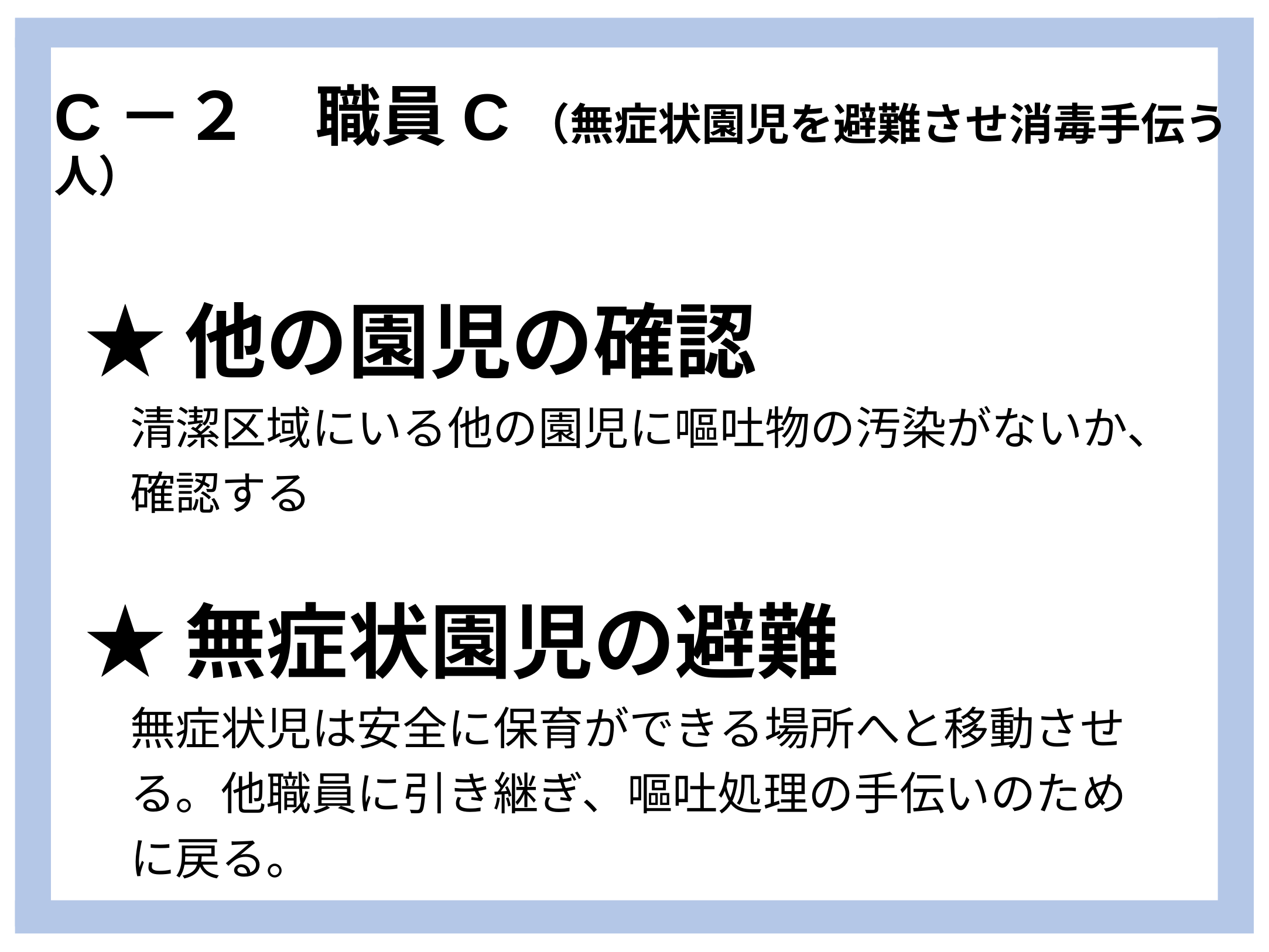

# C－２　職員C（無症状園児を避難させ消毒手伝う人）

★他の園児の確認
　清潔区域にいる他の園児に嘔吐物の汚染がないか、
　確認する

★無症状園児の避難
　無症状児は安全に保育ができる場所へと移動させ
　る。他職員に引き継ぎ、嘔吐処理の手伝いのため
　に戻る。